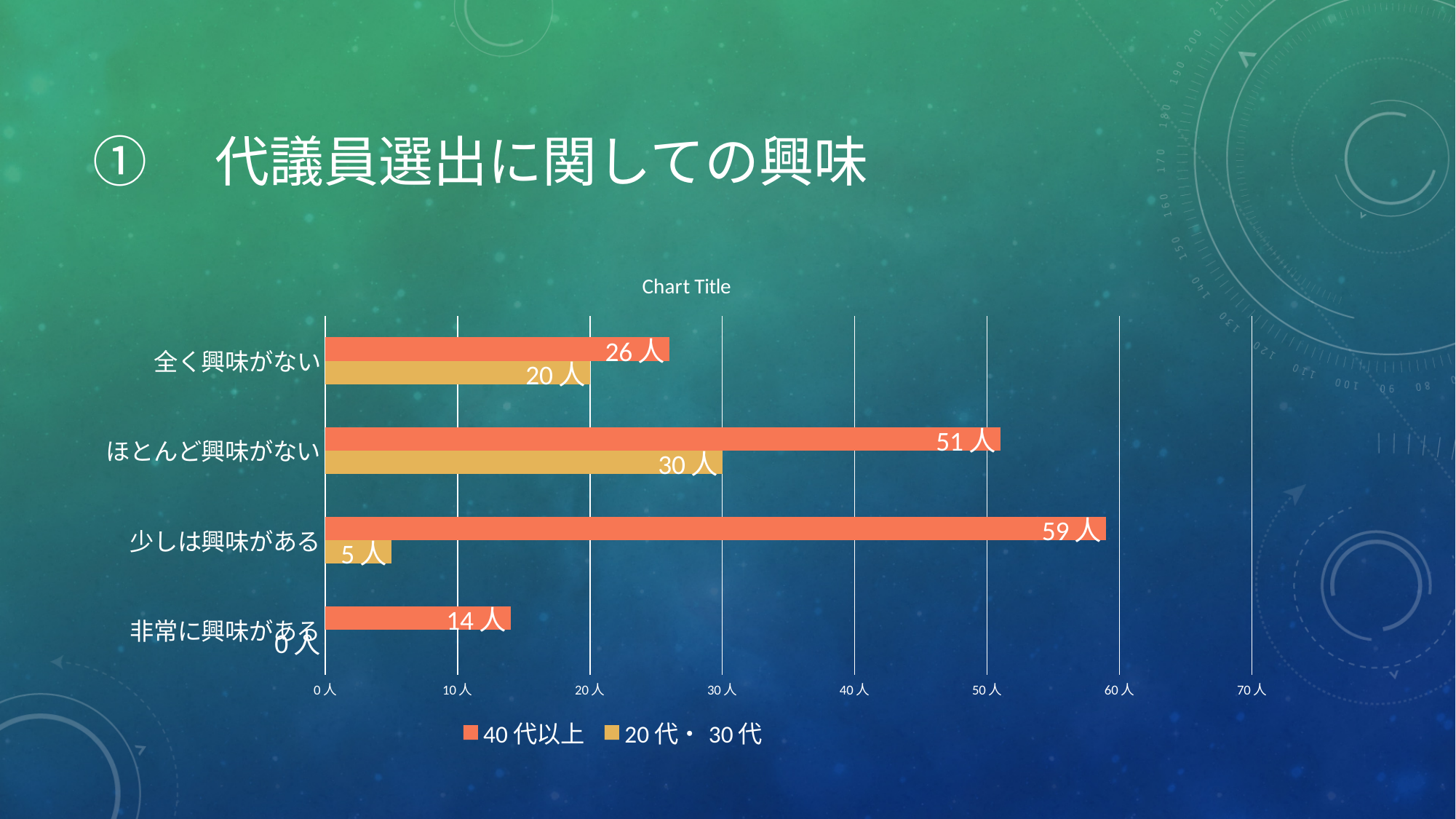

# ①　代議員選出に関しての興味

### Chart:

| Category | 20代・30代 | 40代以上 |
|---|---|---|
| 非常に興味がある | 0.0 | 14.0 |
| 少しは興味がある | 5.0 | 59.0 |
| ほとんど興味がない | 30.0 | 51.0 |
| 全く興味がない | 20.0 | 26.0 |